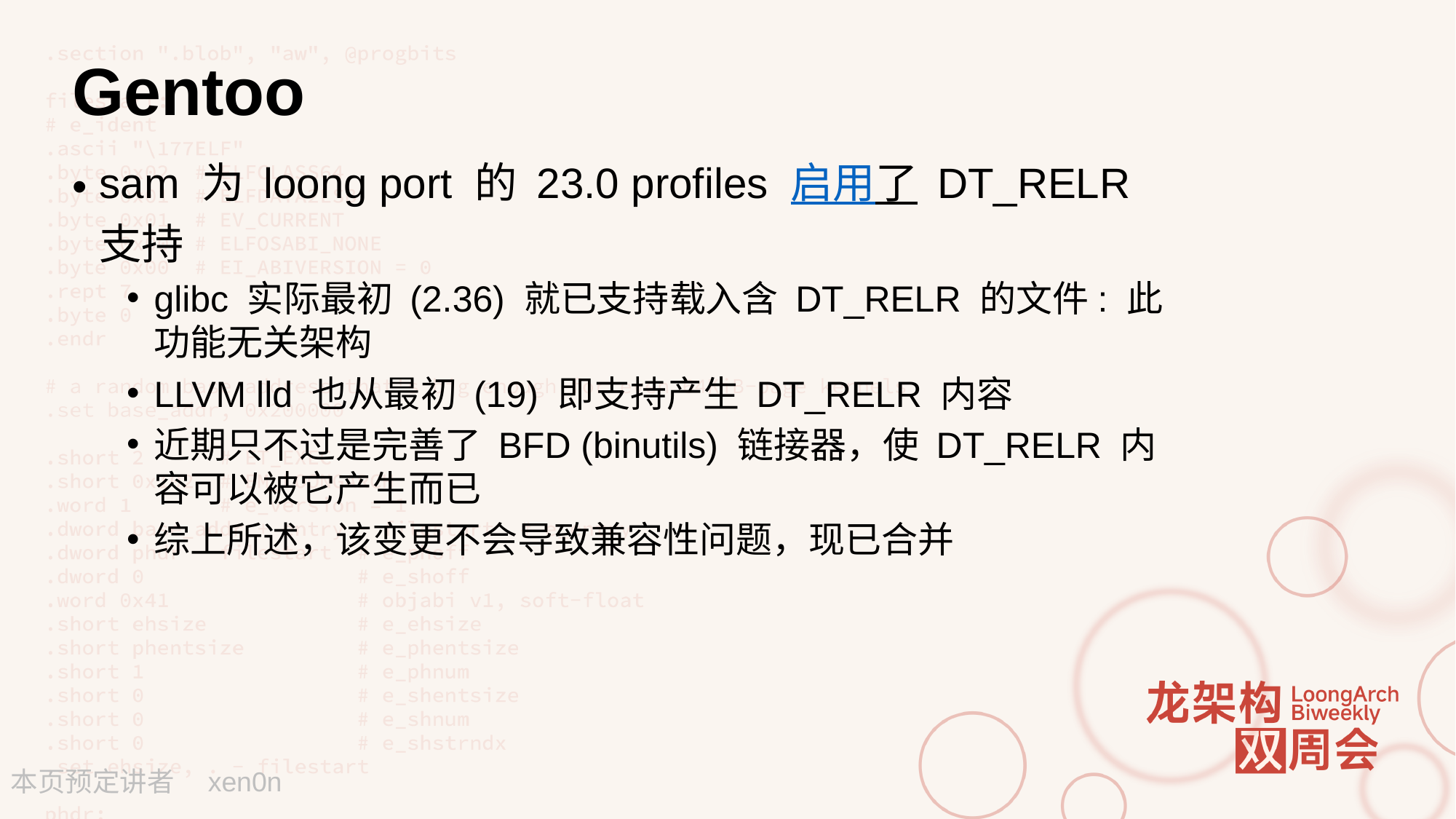

# Gentoo
sam 为 loong port 的 23.0 profiles 启用了 DT_RELR 支持
glibc 实际最初 (2.36) 就已支持载入含 DT_RELR 的文件: 此功能无关架构
LLVM lld 也从最初 (19) 即支持产生 DT_RELR 内容
近期只不过是完善了 BFD (binutils) 链接器，使 DT_RELR 内容可以被它产生而已
综上所述，该变更不会导致兼容性问题，现已合并
xen0n